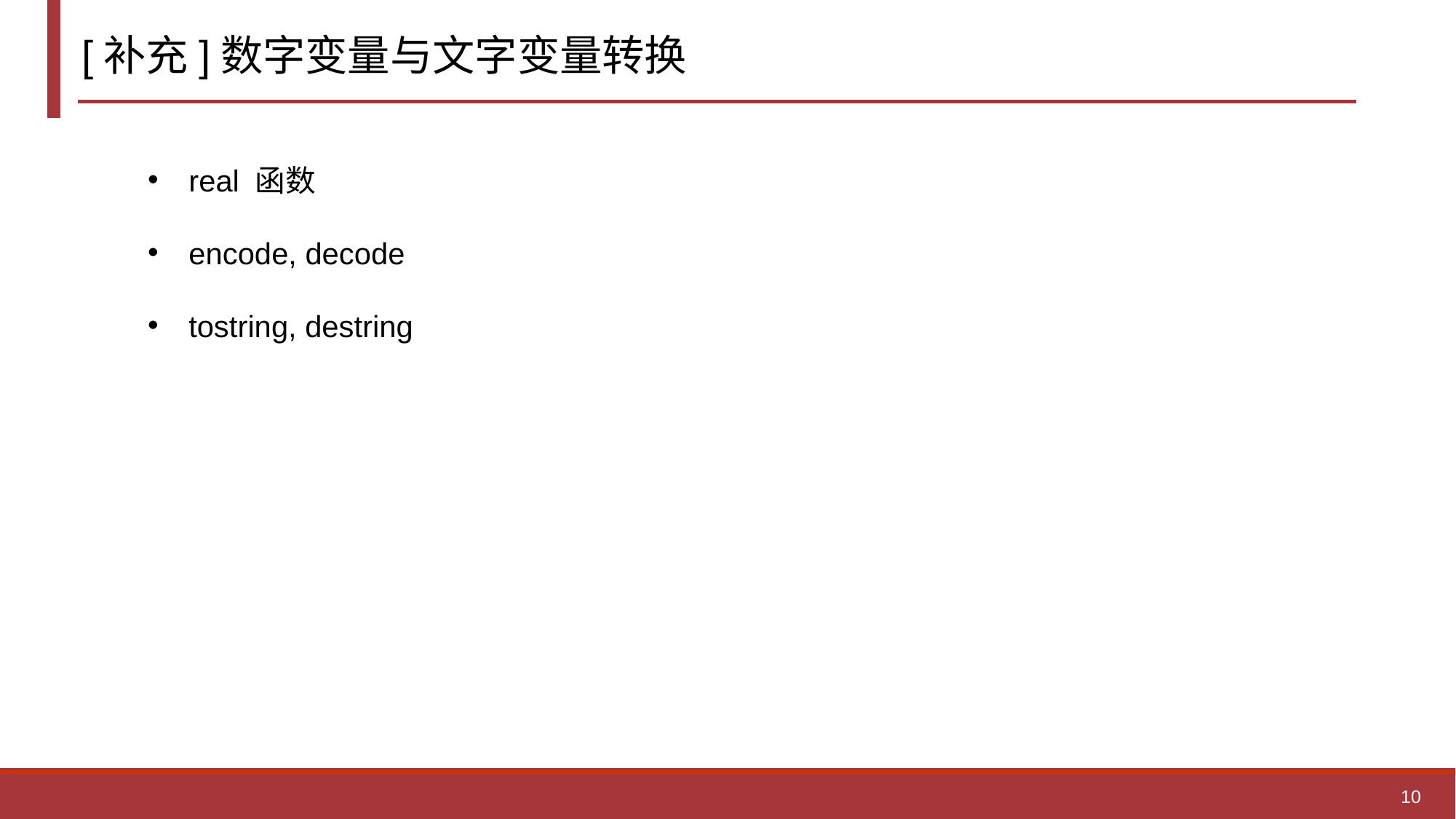

[补充]数字变量与文字变量转换
real 函数

encode, decode

tostring, destring

10